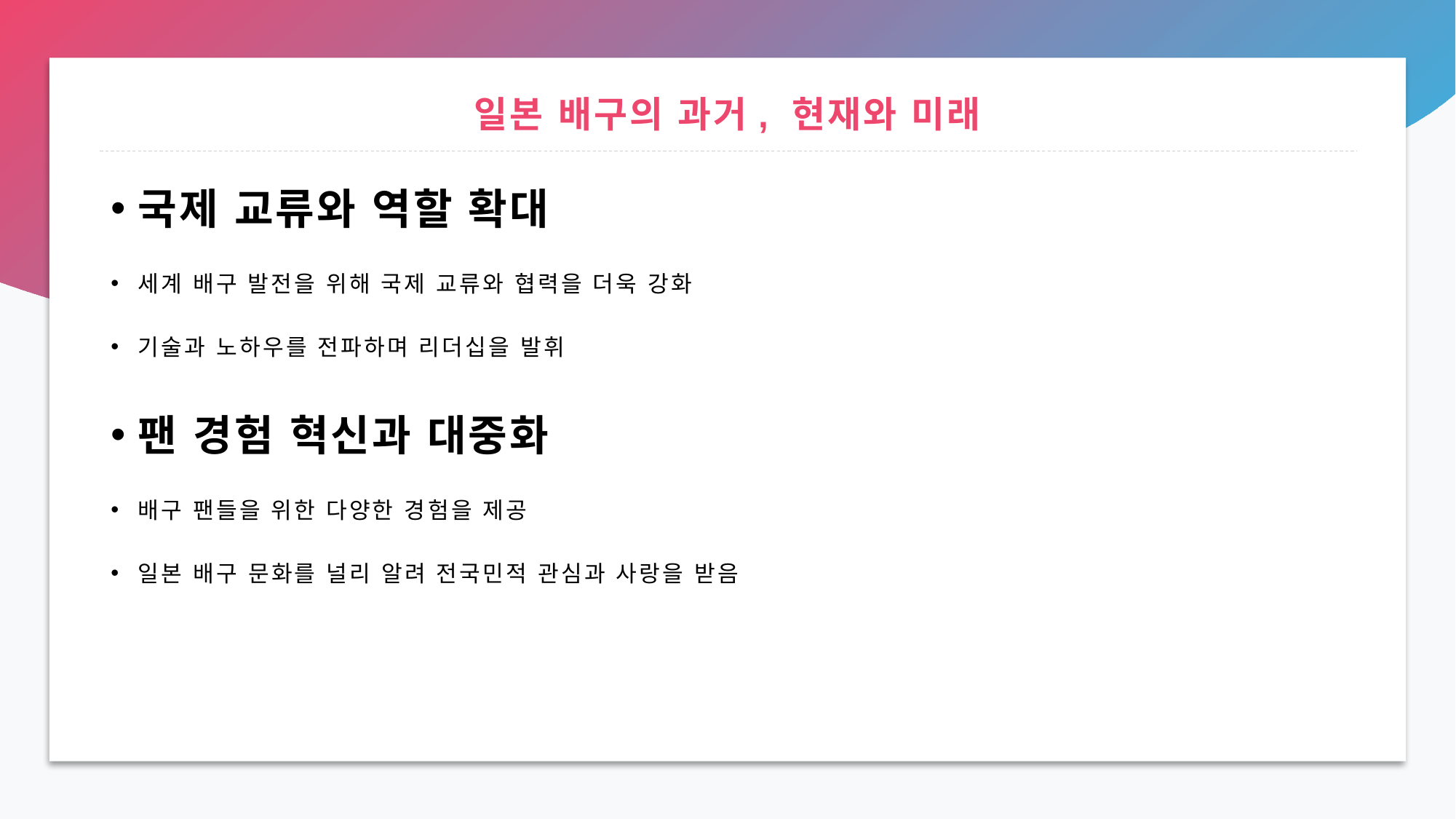

# 일본 배구의 과거, 현재와 미래
국제 교류와 역할 확대
세계 배구 발전을 위해 국제 교류와 협력을 더욱 강화
기술과 노하우를 전파하며 리더십을 발휘
팬 경험 혁신과 대중화
배구 팬들을 위한 다양한 경험을 제공
일본 배구 문화를 널리 알려 전국민적 관심과 사랑을 받음